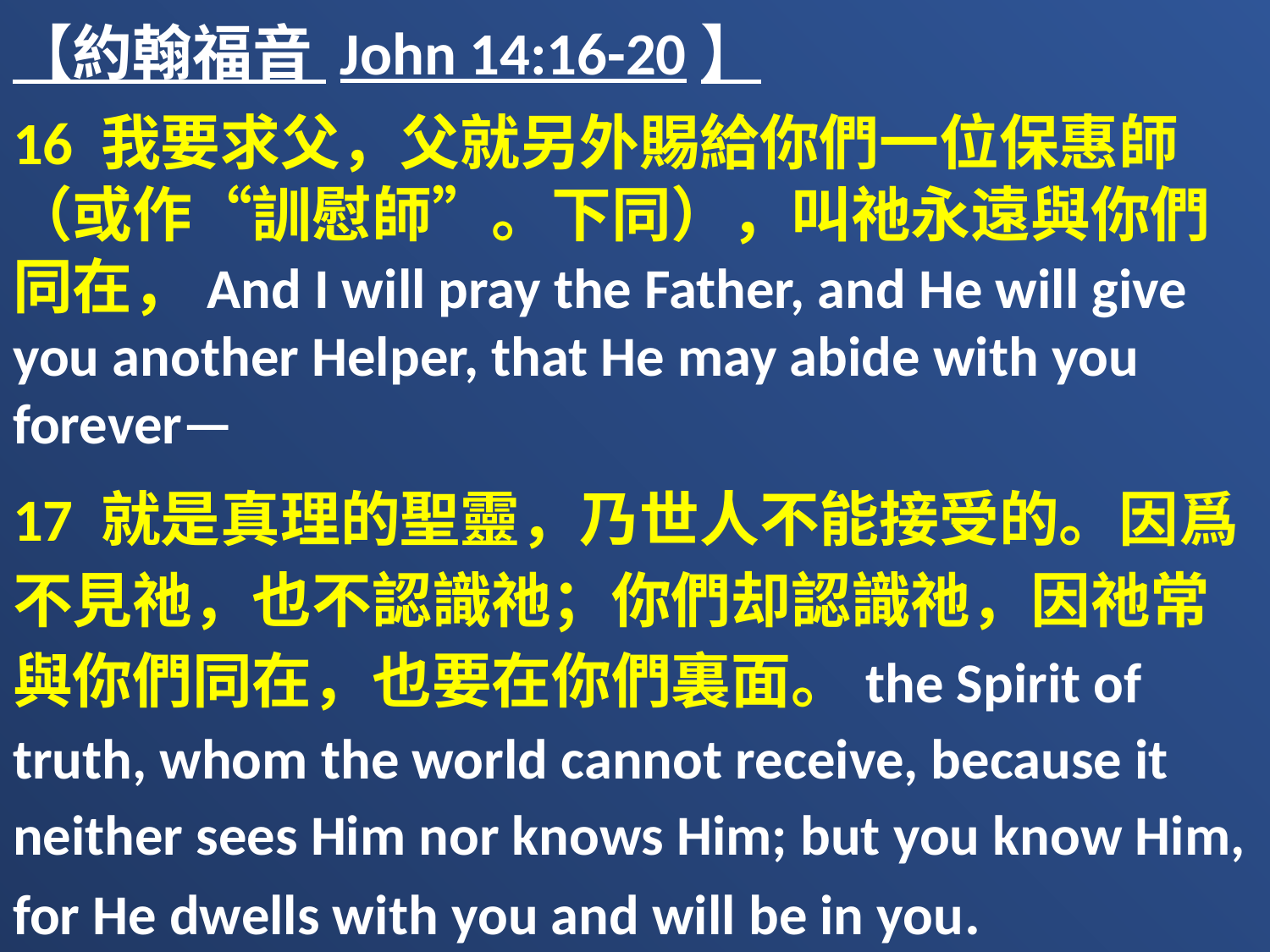

【約翰福音 John 14:16-20】
16 我要求父，父就另外賜給你們一位保惠師（或作“訓慰師”。下同），叫祂永遠與你們同在，And I will pray the Father, and He will give you another Helper, that He may abide with you forever—
17 就是真理的聖靈，乃世人不能接受的。因爲不見祂，也不認識祂；你們却認識祂，因祂常與你們同在，也要在你們裏面。the Spirit of truth, whom the world cannot receive, because it neither sees Him nor knows Him; but you know Him, for He dwells with you and will be in you.